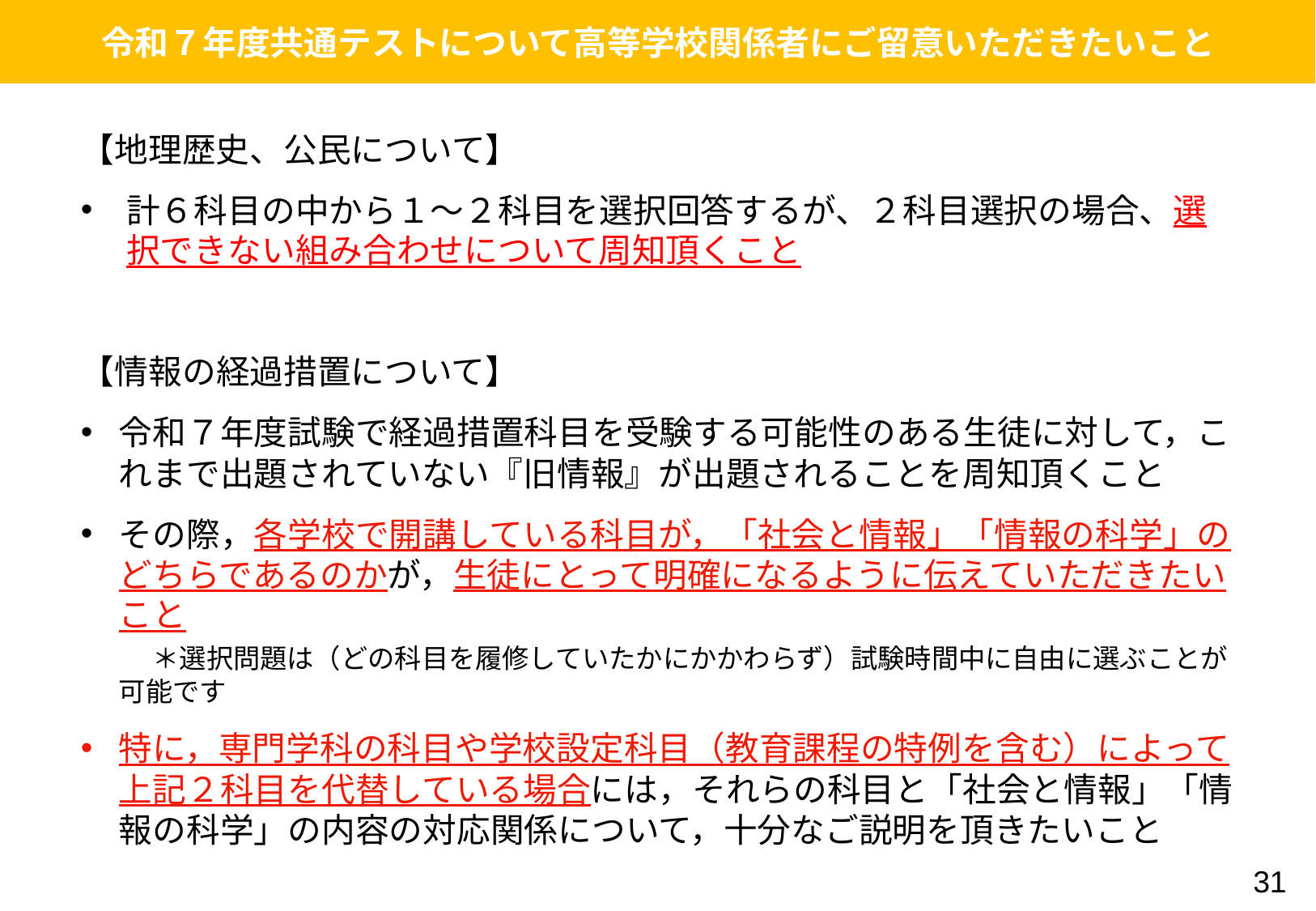

令和７年度共通テストについて高等学校関係者にご留意いただきたいこと
【地理歴史、公民について】
計６科目の中から１～２科目を選択回答するが、２科目選択の場合、選択できない組み合わせについて周知頂くこと

【情報の経過措置について】
令和７年度試験で経過措置科目を受験する可能性のある生徒に対して，これまで出題されていない『旧情報』が出題されることを周知頂くこと
その際，各学校で開講している科目が，「社会と情報」「情報の科学」のどちらであるのかが，生徒にとって明確になるように伝えていただきたいこと
　＊選択問題は（どの科目を履修していたかにかかわらず）試験時間中に自由に選ぶことが可能です
特に，専門学科の科目や学校設定科目（教育課程の特例を含む）によって上記２科目を代替している場合には，それらの科目と「社会と情報」「情報の科学」の内容の対応関係について，十分なご説明を頂きたいこと
31